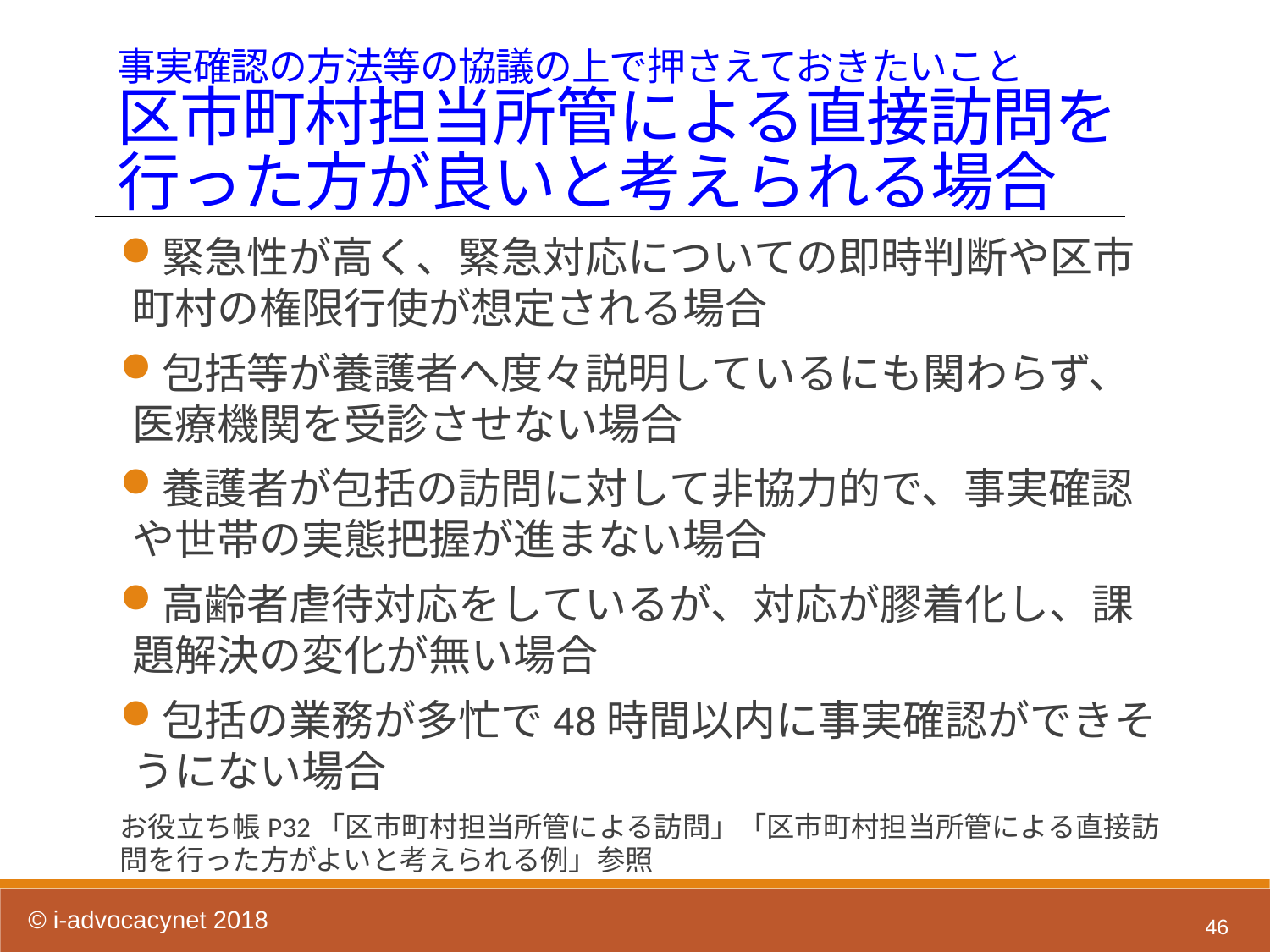

事実確認の方法等の協議の上で押さえておきたいこと
区市町村担当所管による直接訪問を行った方が良いと考えられる場合
緊急性が高く、緊急対応についての即時判断や区市町村の権限行使が想定される場合
包括等が養護者へ度々説明しているにも関わらず、医療機関を受診させない場合
養護者が包括の訪問に対して非協力的で、事実確認や世帯の実態把握が進まない場合
高齢者虐待対応をしているが、対応が膠着化し、課題解決の変化が無い場合
包括の業務が多忙で48時間以内に事実確認ができそうにない場合
お役立ち帳P32「区市町村担当所管による訪問」「区市町村担当所管による直接訪問を行った方がよいと考えられる例」参照
46